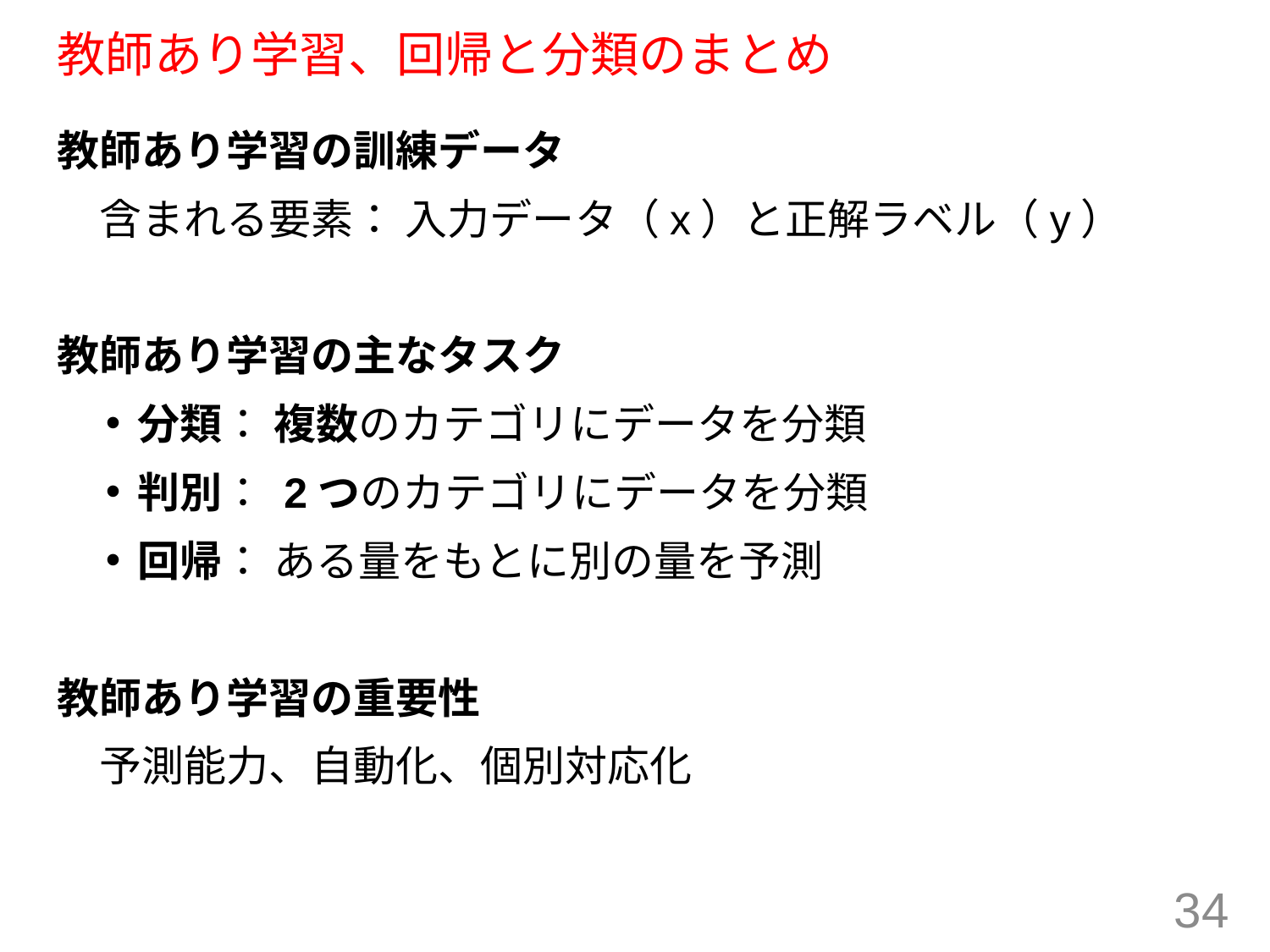

# 教師あり学習、回帰と分類のまとめ
教師あり学習の訓練データ
　含まれる要素： 入力データ（x）と正解ラベル（y）

教師あり学習の主なタスク
分類： 複数のカテゴリにデータを分類
判別： 2つのカテゴリにデータを分類
回帰： ある量をもとに別の量を予測

教師あり学習の重要性
　予測能力、自動化、個別対応化
34